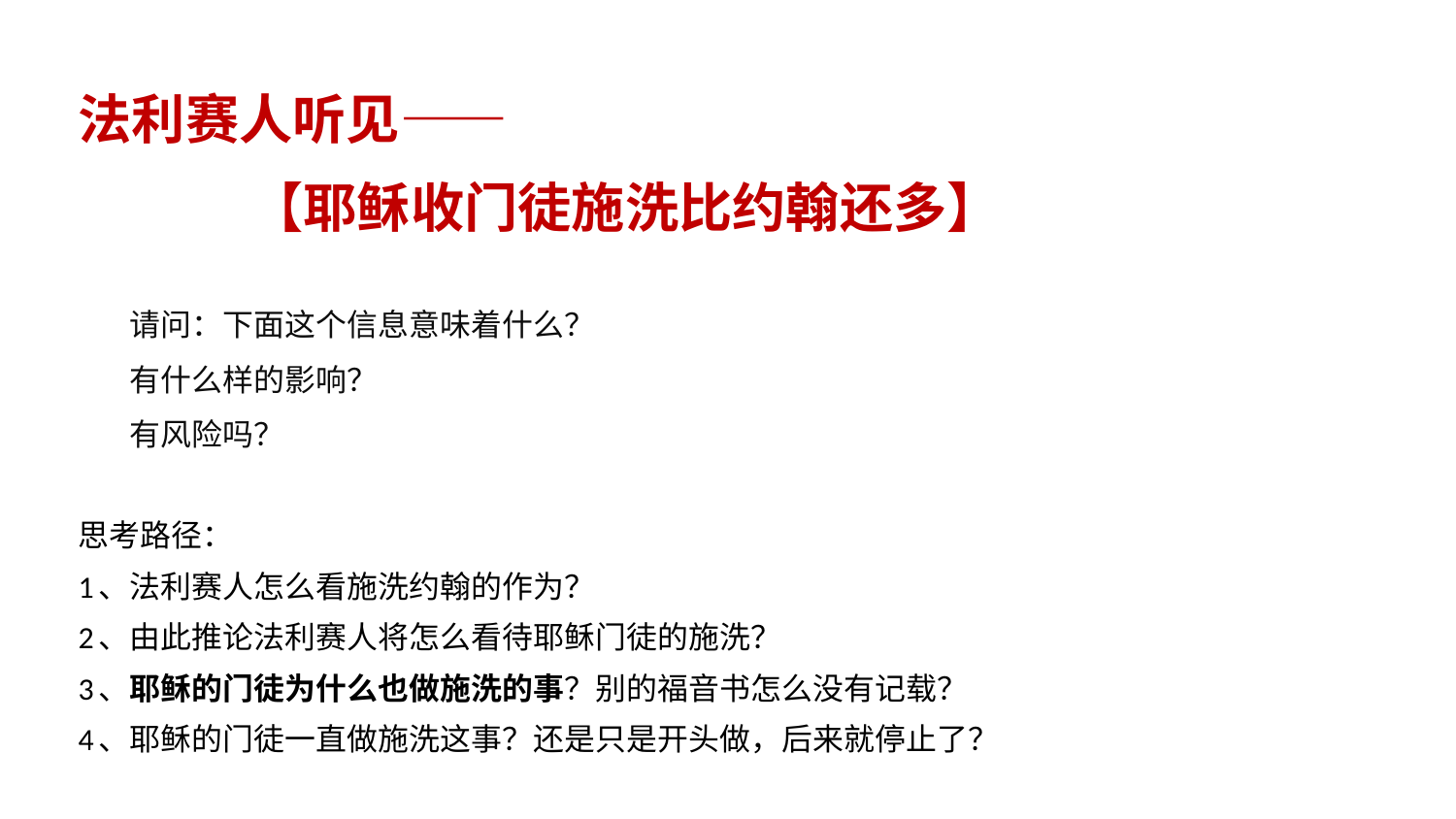

法利赛人听见——
          	【耶稣收门徒施洗比约翰还多】

请问：下面这个信息意味着什么？
有什么样的影响？
有风险吗？

思考路径：
1、法利赛人怎么看施洗约翰的作为？
2、由此推论法利赛人将怎么看待耶稣门徒的施洗？
3、耶稣的门徒为什么也做施洗的事？别的福音书怎么没有记载？
4、耶稣的门徒一直做施洗这事？还是只是开头做，后来就停止了？